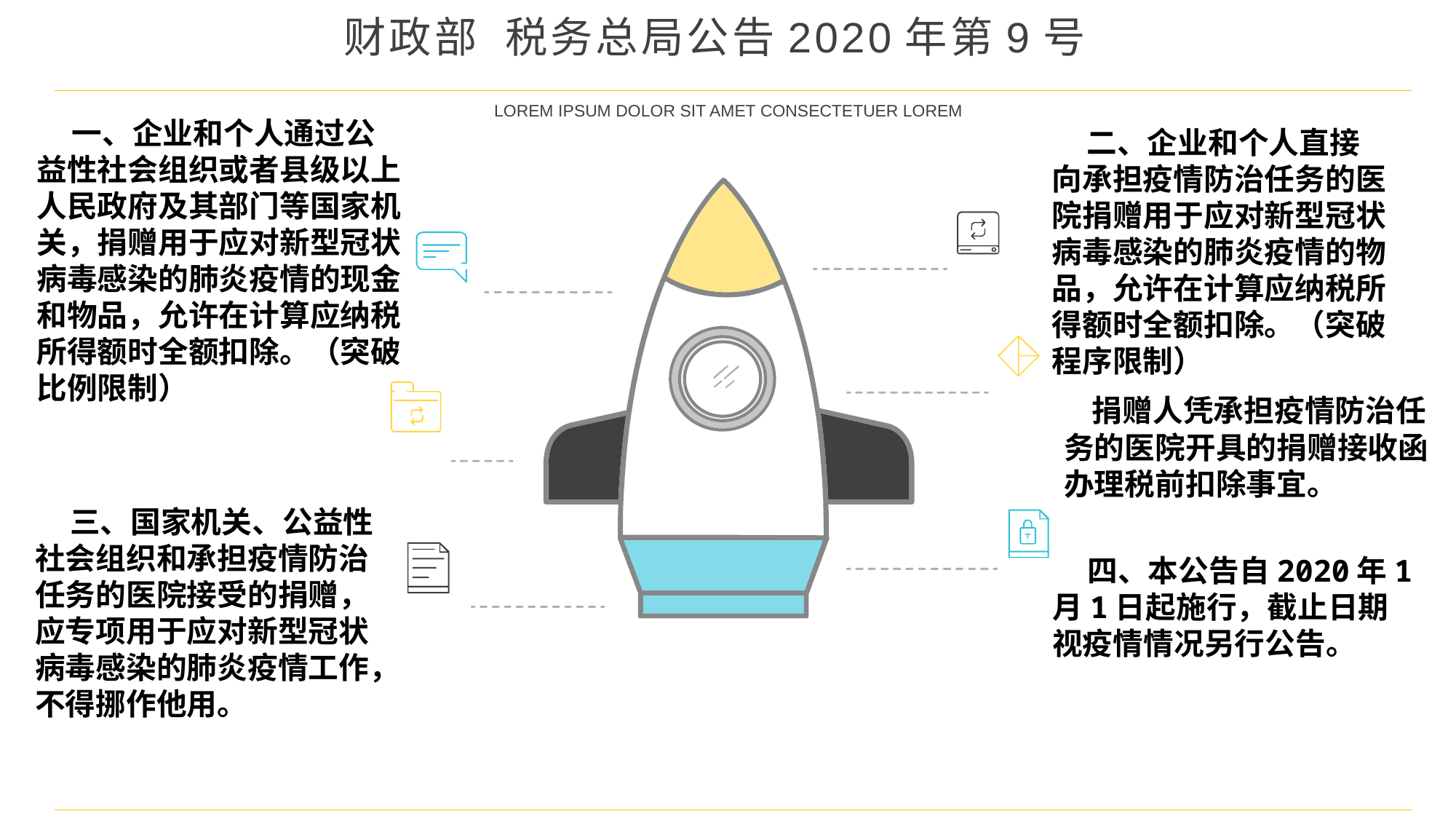

财政部  税务总局公告2020年第9号

LOREM IPSUM DOLOR SIT AMET CONSECTETUER LOREM
    一、企业和个人通过公益性社会组织或者县级以上人民政府及其部门等国家机关，捐赠用于应对新型冠状病毒感染的肺炎疫情的现金和物品，允许在计算应纳税所得额时全额扣除。（突破比例限制）

    二、企业和个人直接向承担疫情防治任务的医院捐赠用于应对新型冠状病毒感染的肺炎疫情的物品，允许在计算应纳税所得额时全额扣除。（突破程序限制）

   捐赠人凭承担疫情防治任务的医院开具的捐赠接收函办理税前扣除事宜。

    三、国家机关、公益性社会组织和承担疫情防治任务的医院接受的捐赠，应专项用于应对新型冠状病毒感染的肺炎疫情工作，不得挪作他用。

    四、本公告自2020年1月1日起施行，截止日期视疫情情况另行公告。